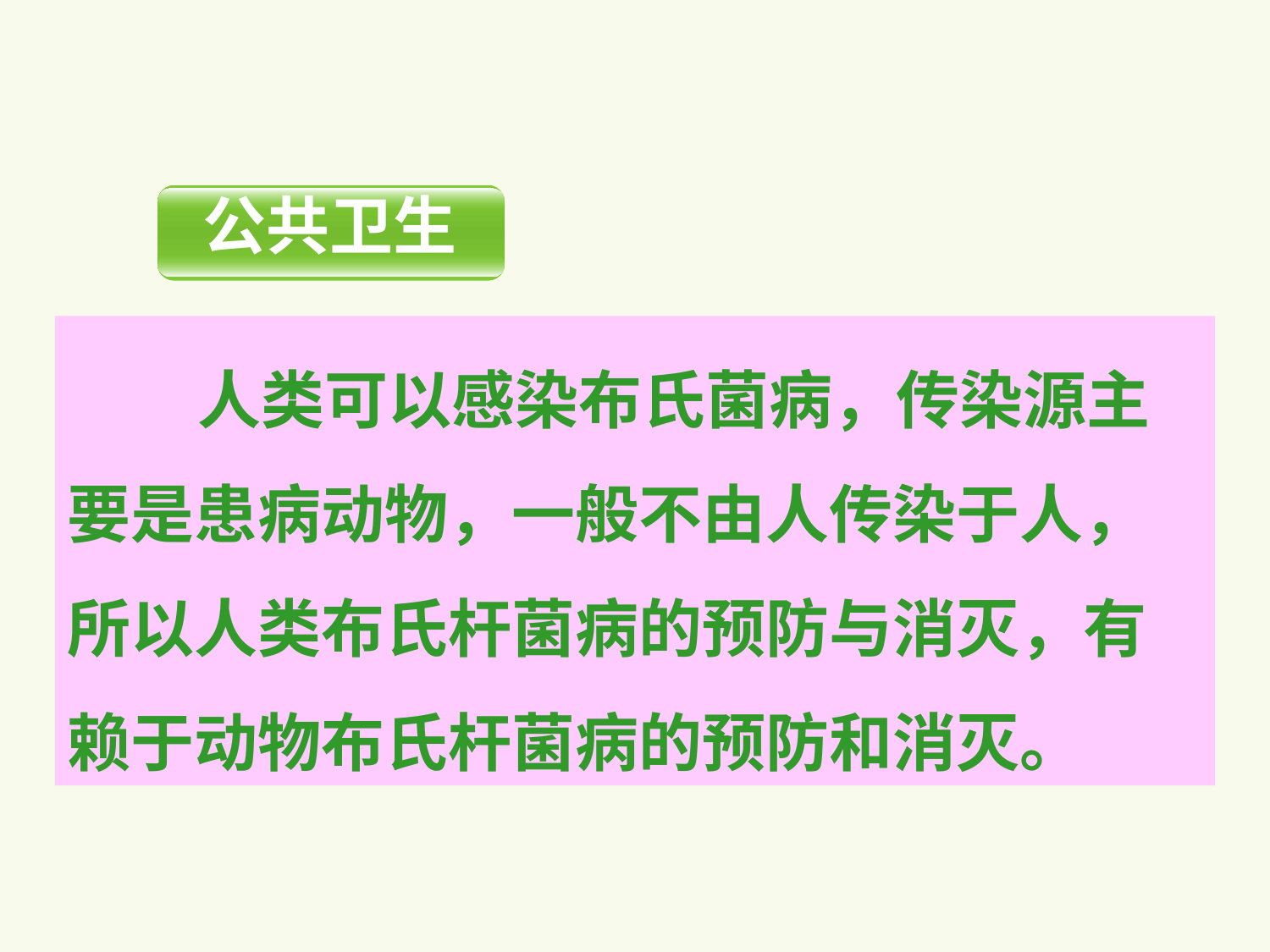

公共卫生

        人类可以感染布氏菌病，传染源主要是患病动物，一般不由人传染于人，所以人类布氏杆菌病的预防与消灭，有赖于动物布氏杆菌病的预防和消灭。